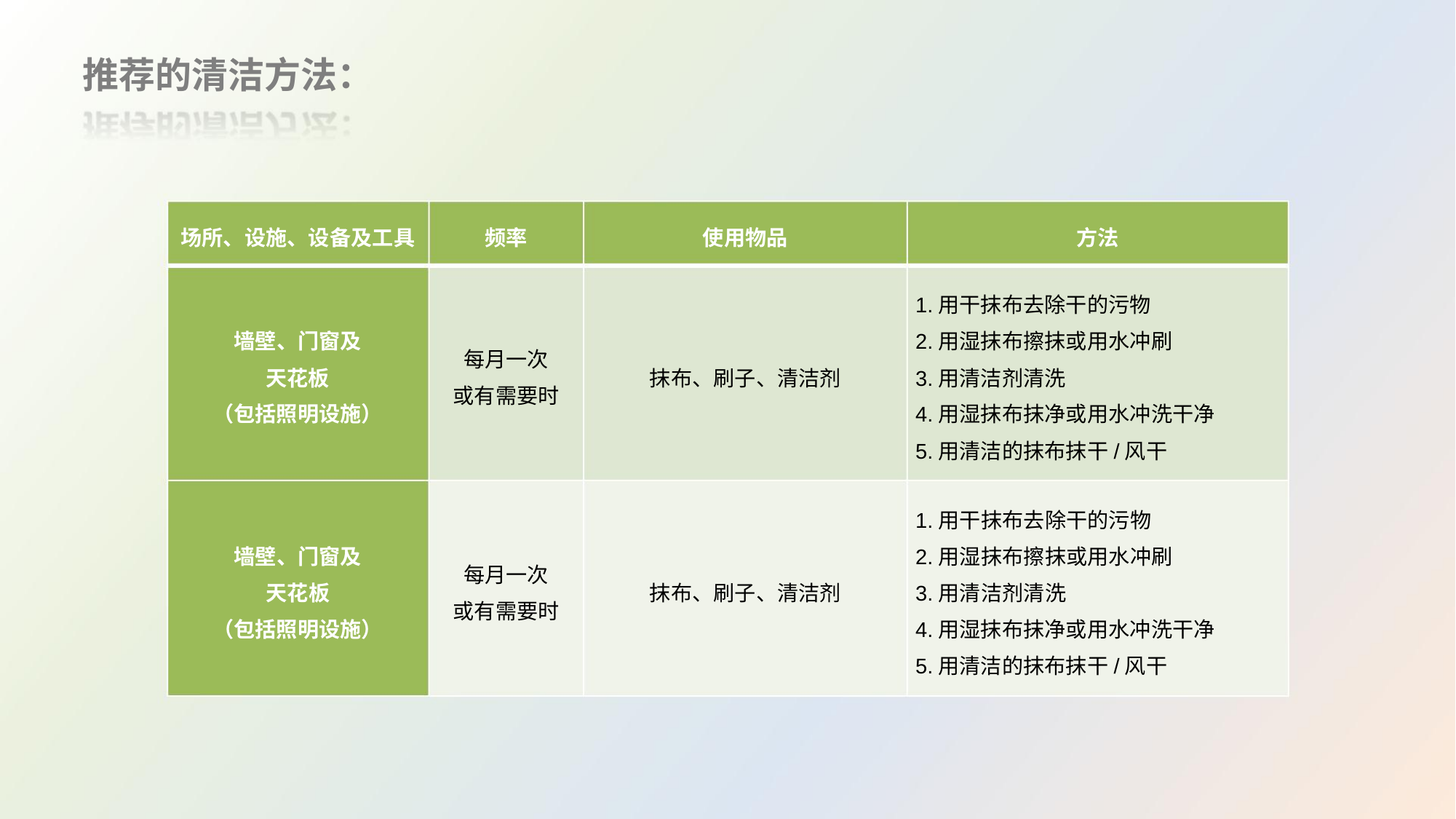

推荐的清洁方法：
场所、设施、设备及工具
频率
使用物品
方法
1.用干抹布去除干的污物
2.用湿抹布擦抹或用水冲刷
3.用清洁剂清洗
墙壁、门窗及
天花板
每月一次
抹布、刷子、清洁剂
或有需要时
（包括照明设施）
4.用湿抹布抹净或用水冲洗干净
5.用清洁的抹布抹干/风干
1.用干抹布去除干的污物
2.用湿抹布擦抹或用水冲刷
3.用清洁剂清洗
墙壁、门窗及
天花板
每月一次
抹布、刷子、清洁剂
或有需要时
（包括照明设施）
4.用湿抹布抹净或用水冲洗干净
5.用清洁的抹布抹干/风干